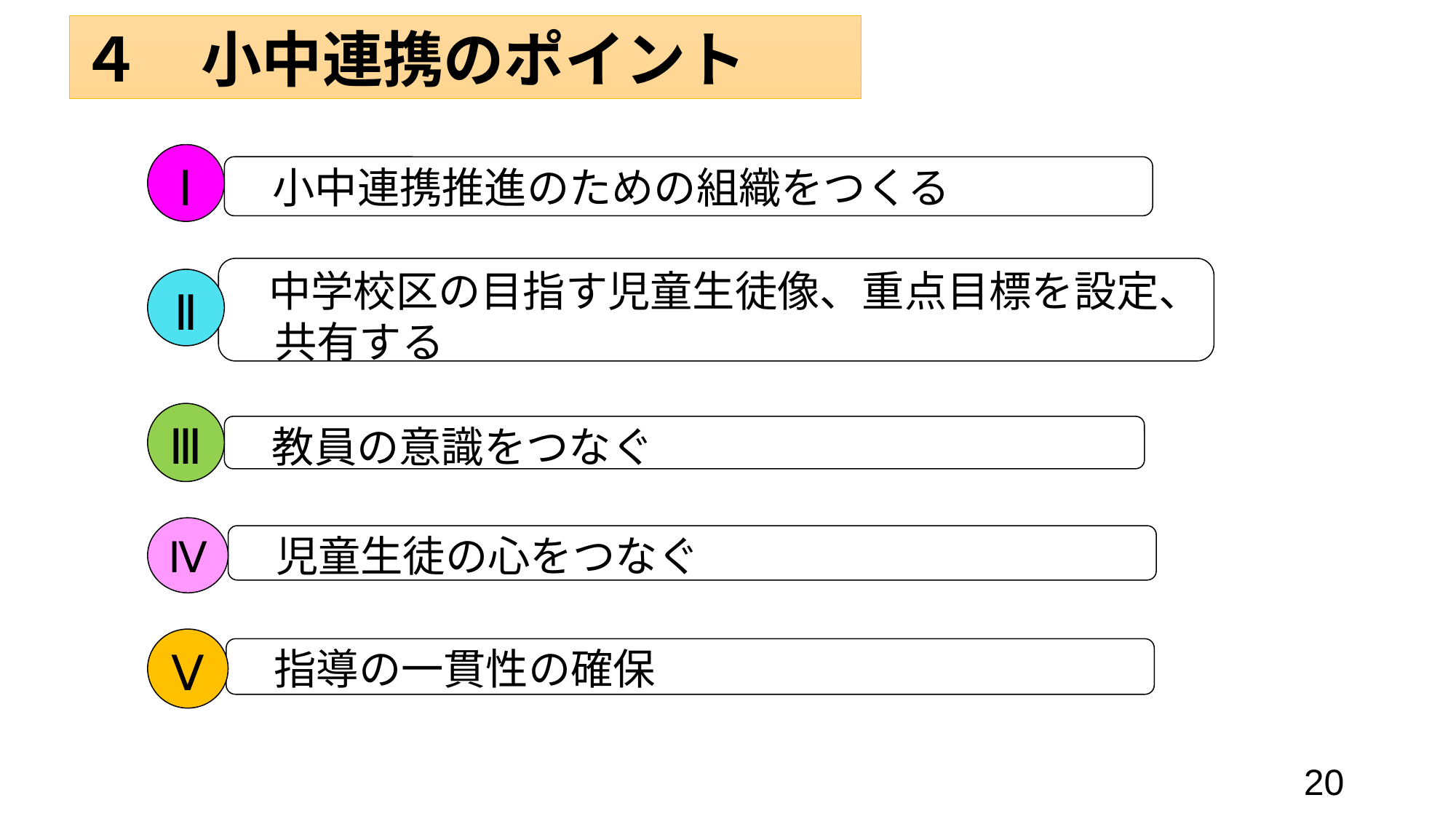

４　小中連携のポイント
Ⅰ
　小中連携推進のための組織をつくる
　　中学校区の目指す児童生徒像、重点目標を設定、
　共有する
Ⅱ
Ⅲ
　教員の意識をつなぐ
Ⅳ
　児童生徒の心をつなぐ
Ⅴ
　指導の一貫性の確保
20